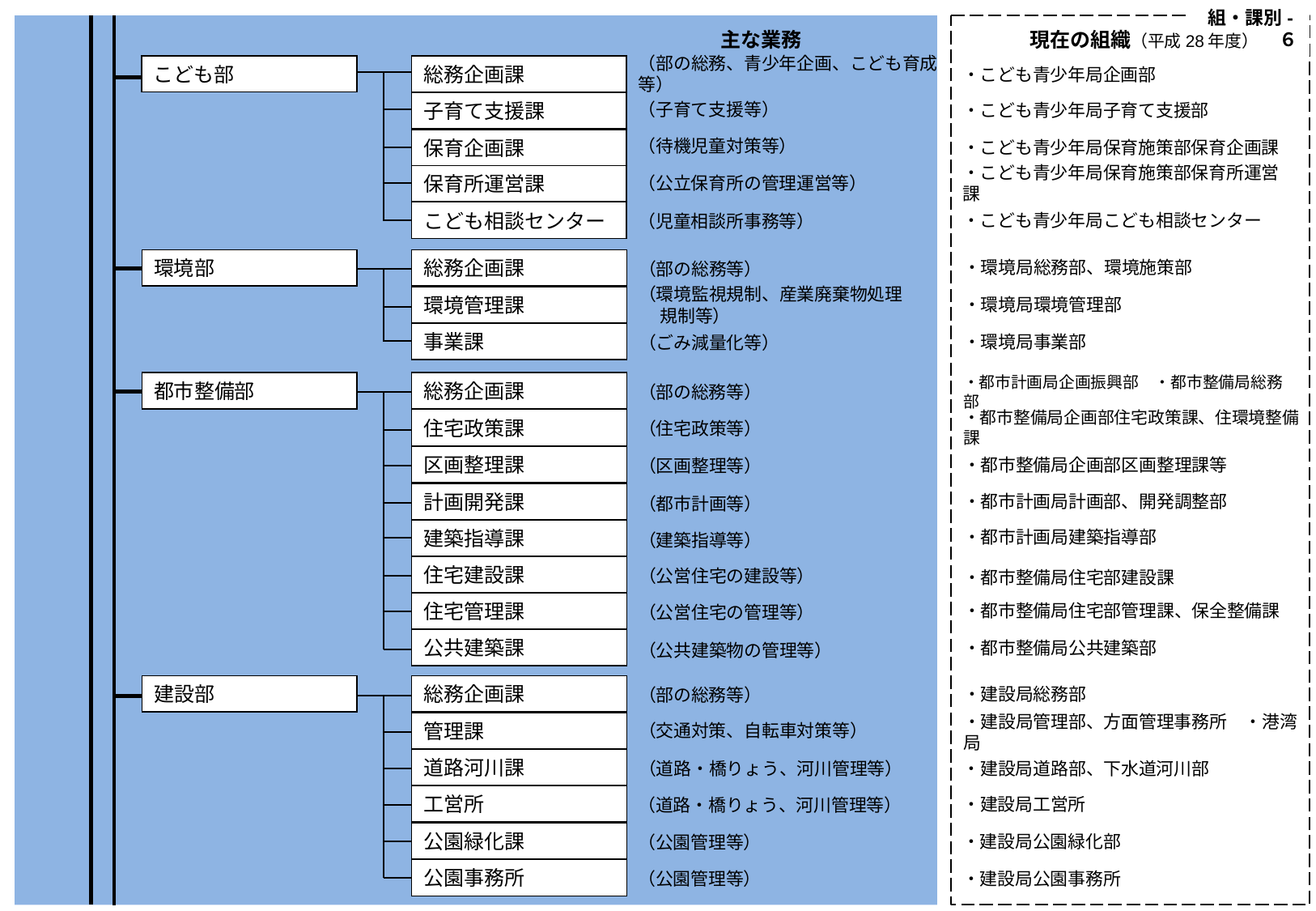

組・課別-６

現在の組織（平成28年度）
主な業務
こども部
総務企画課
（部の総務、青少年企画、こども育成等）
・こども青少年局企画部
子育て支援課
（子育て支援等）
・こども青少年局子育て支援部
（待機児童対策等）
保育企画課
・こども青少年局保育施策部保育企画課
保育所運営課
（公立保育所の管理運営等）
・こども青少年局保育施策部保育所運営課
こども相談センター
・こども青少年局こども相談センター
（児童相談所事務等）
環境部
総務企画課
・環境局総務部、環境施策部
（部の総務等）
（環境監視規制、産業廃棄物処理
　 規制等）
環境管理課
・環境局環境管理部
事業課
・環境局事業部
（ごみ減量化等）
総務企画課
都市整備部
（部の総務等）
・都市計画局企画振興部　・都市整備局総務部
住宅政策課
・都市整備局企画部住宅政策課、住環境整備課
（住宅政策等）
区画整理課
・都市整備局企画部区画整理課等
（区画整理等）
計画開発課
・都市計画局計画部、開発調整部
（都市計画等）
・都市計画局建築指導部
建築指導課
（建築指導等）
住宅建設課
（公営住宅の建設等）
・都市整備局住宅部建設課
住宅管理課
・都市整備局住宅部管理課、保全整備課
（公営住宅の管理等）
公共建築課
・都市整備局公共建築部
（公共建築物の管理等）
建設部
総務企画課
・建設局総務部
（部の総務等）
管理課
（交通対策、自転車対策等）
・建設局管理部、方面管理事務所　・港湾局
道路河川課
・建設局道路部、下水道河川部
（道路・橋りょう、河川管理等）
工営所
・建設局工営所
（道路・橋りょう、河川管理等）
公園緑化課
・建設局公園緑化部
（公園管理等）
公園事務所
（公園管理等）
・建設局公園事務所